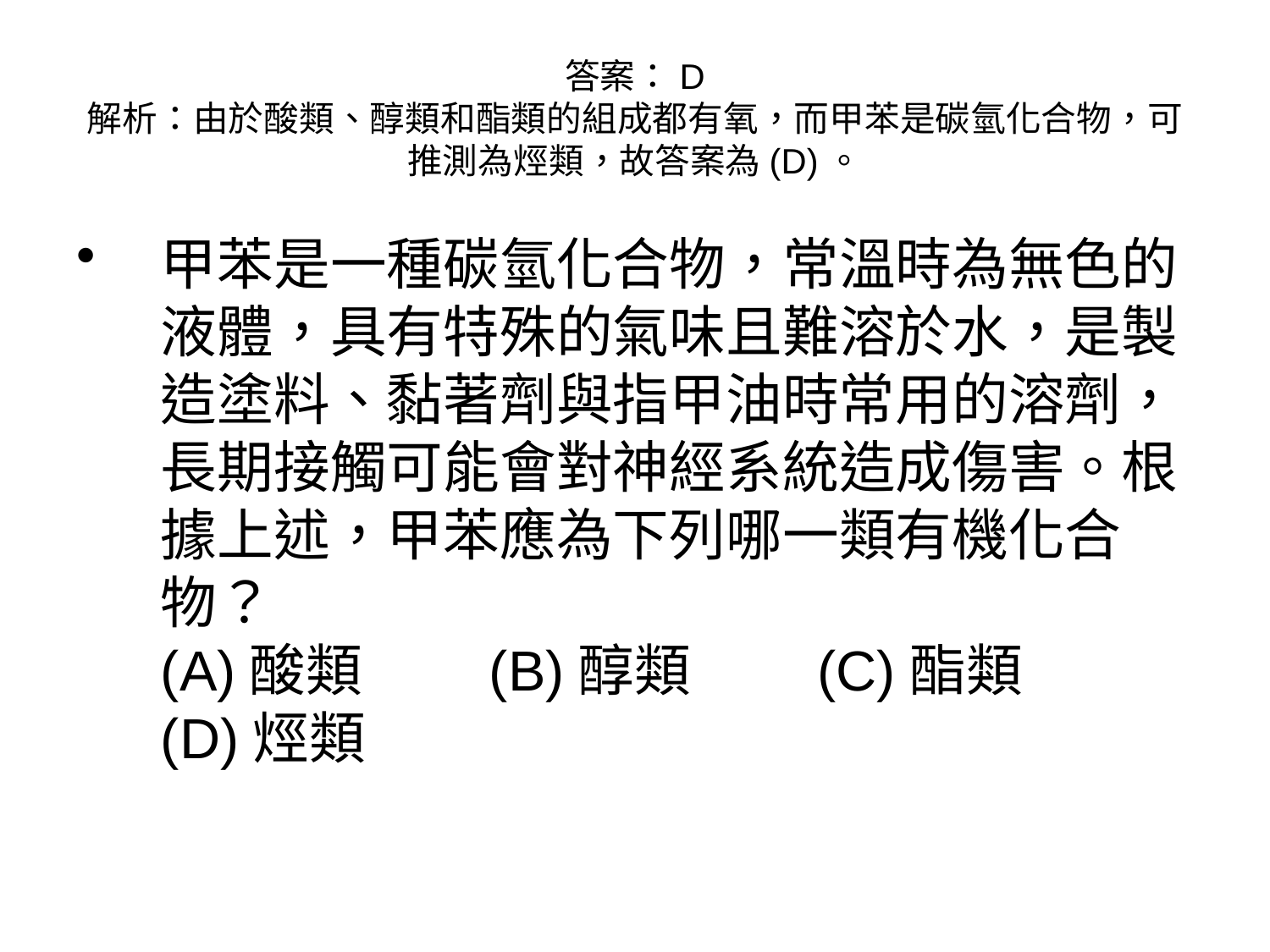

# 答案：D 解析：由於酸類、醇類和酯類的組成都有氧，而甲苯是碳氫化合物，可推測為烴類，故答案為(D)。
甲苯是一種碳氫化合物，常溫時為無色的液體，具有特殊的氣味且難溶於水，是製造塗料、黏著劑與指甲油時常用的溶劑，長期接觸可能會對神經系統造成傷害。根據上述，甲苯應為下列哪一類有機化合物？
(A)酸類　　(B)醇類　　(C)酯類　　(D)烴類